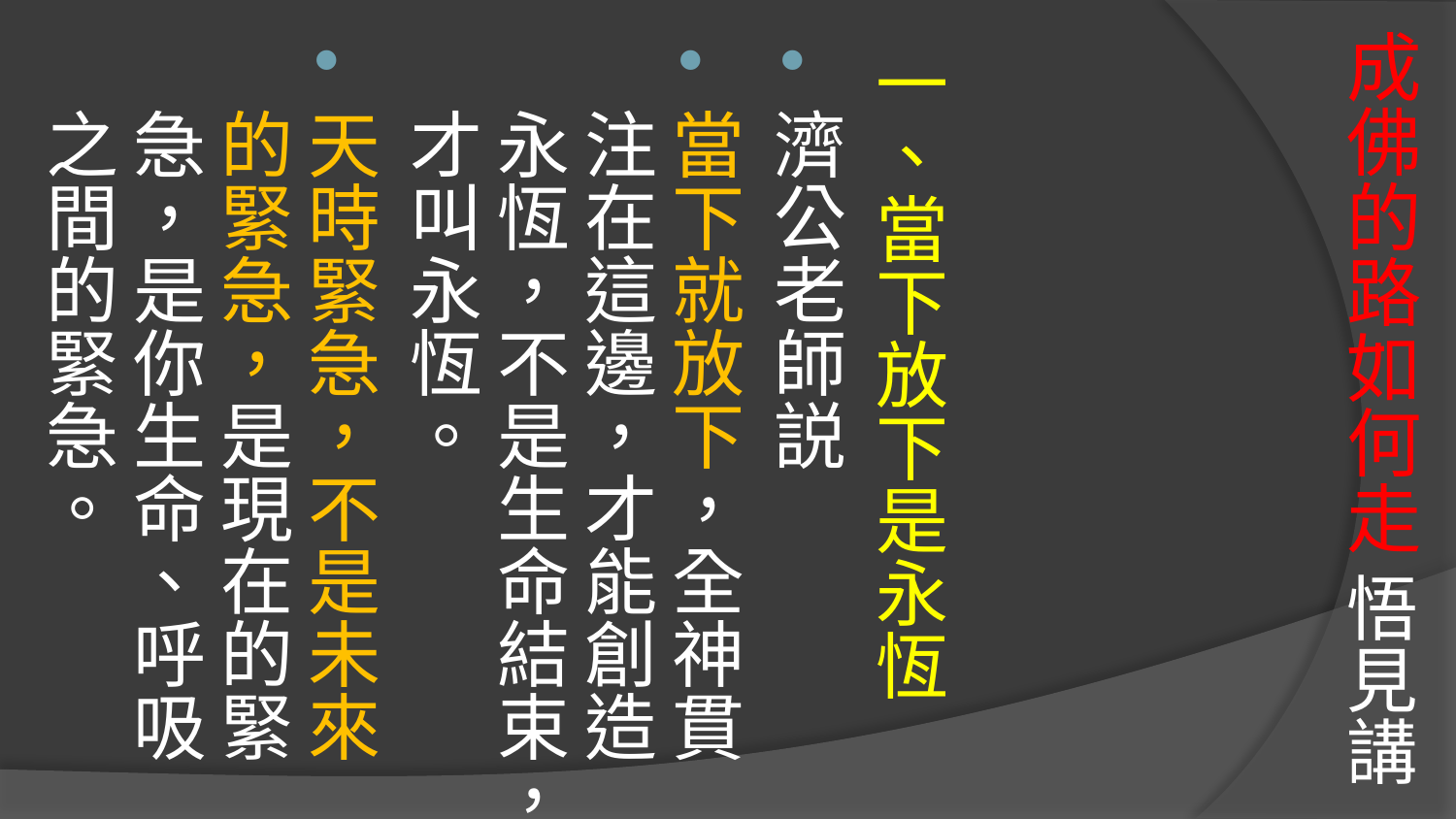

# 成佛的路如何走 悟見講
一、當下放下是永恆
濟公老師説
當下就放下，全神貫注在這邊，才能創造永恆，不是生命結束，才叫永恆。
天時緊急，不是未來的緊急，是現在的緊急，是你生命、呼吸之間的緊急。